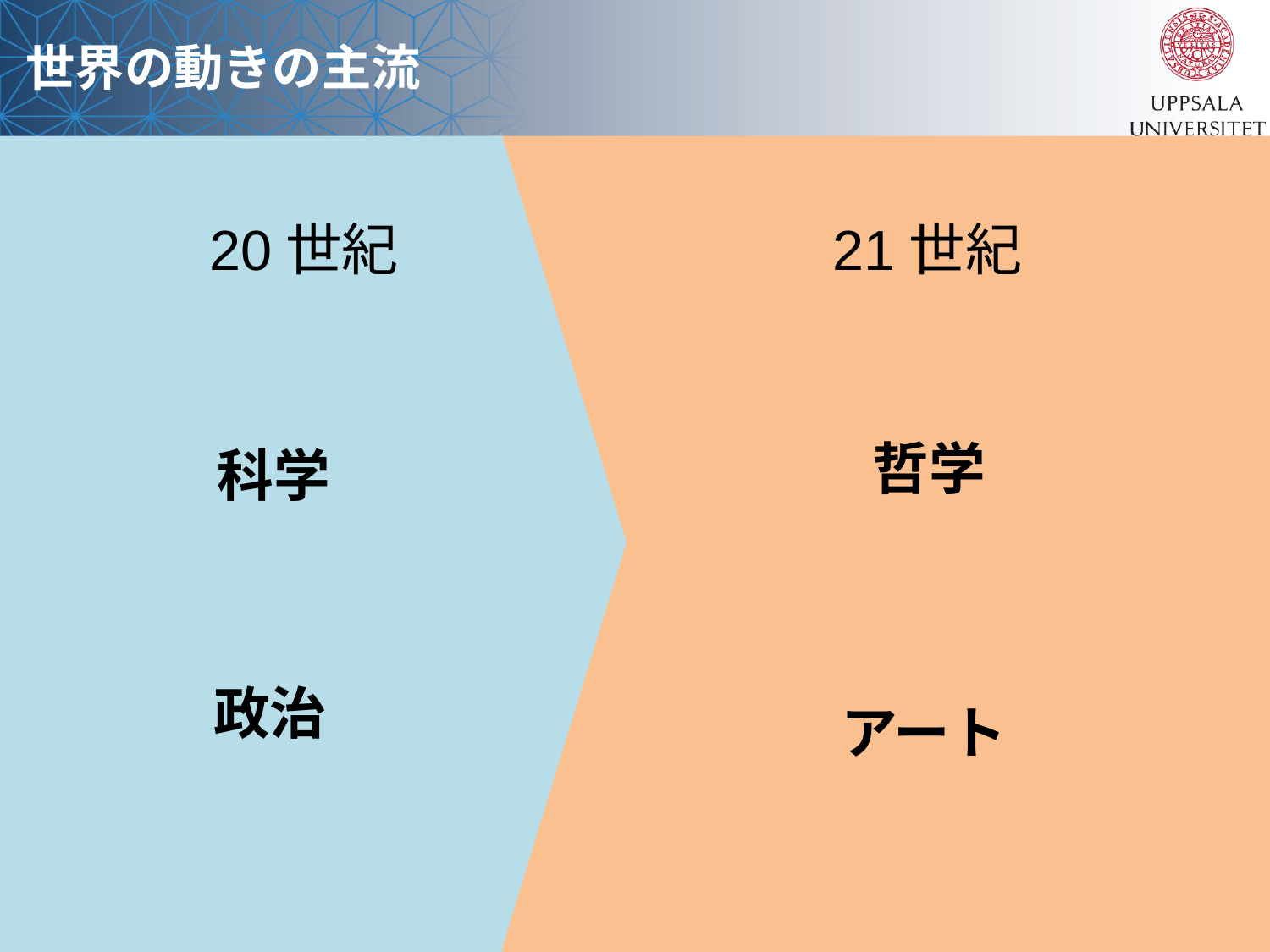

世界の動きの主流

20世紀
21世紀
哲学
科学
政治
アート